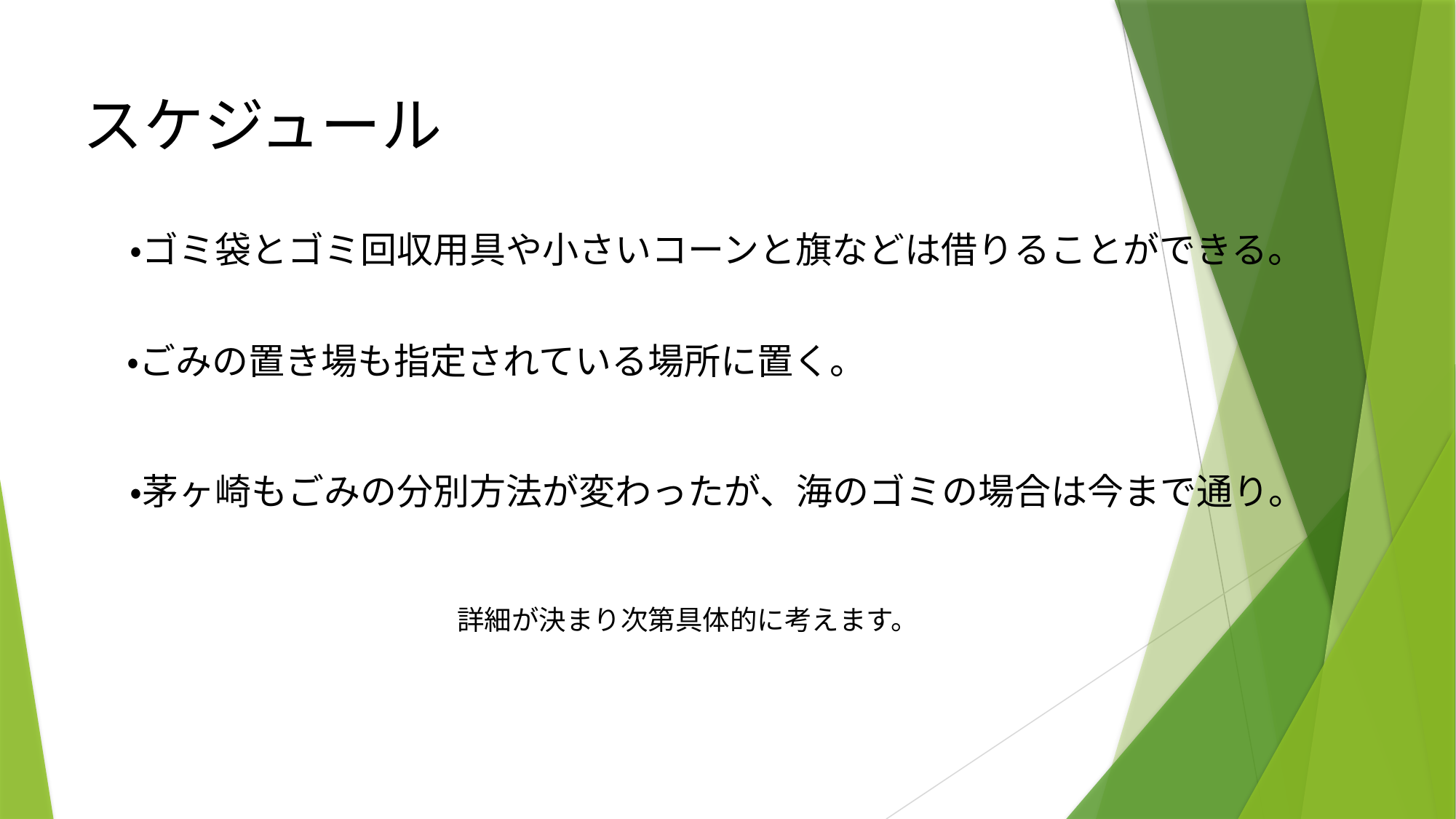

スケジュール
・ゴミ袋とゴミ回収用具や小さいコーンと旗などは借りることができる。
・ごみの置き場も指定されている場所に置く。

・茅ヶ崎もごみの分別方法が変わったが、海のゴミの場合は今まで通り。
詳細が決まり次第具体的に考えます。